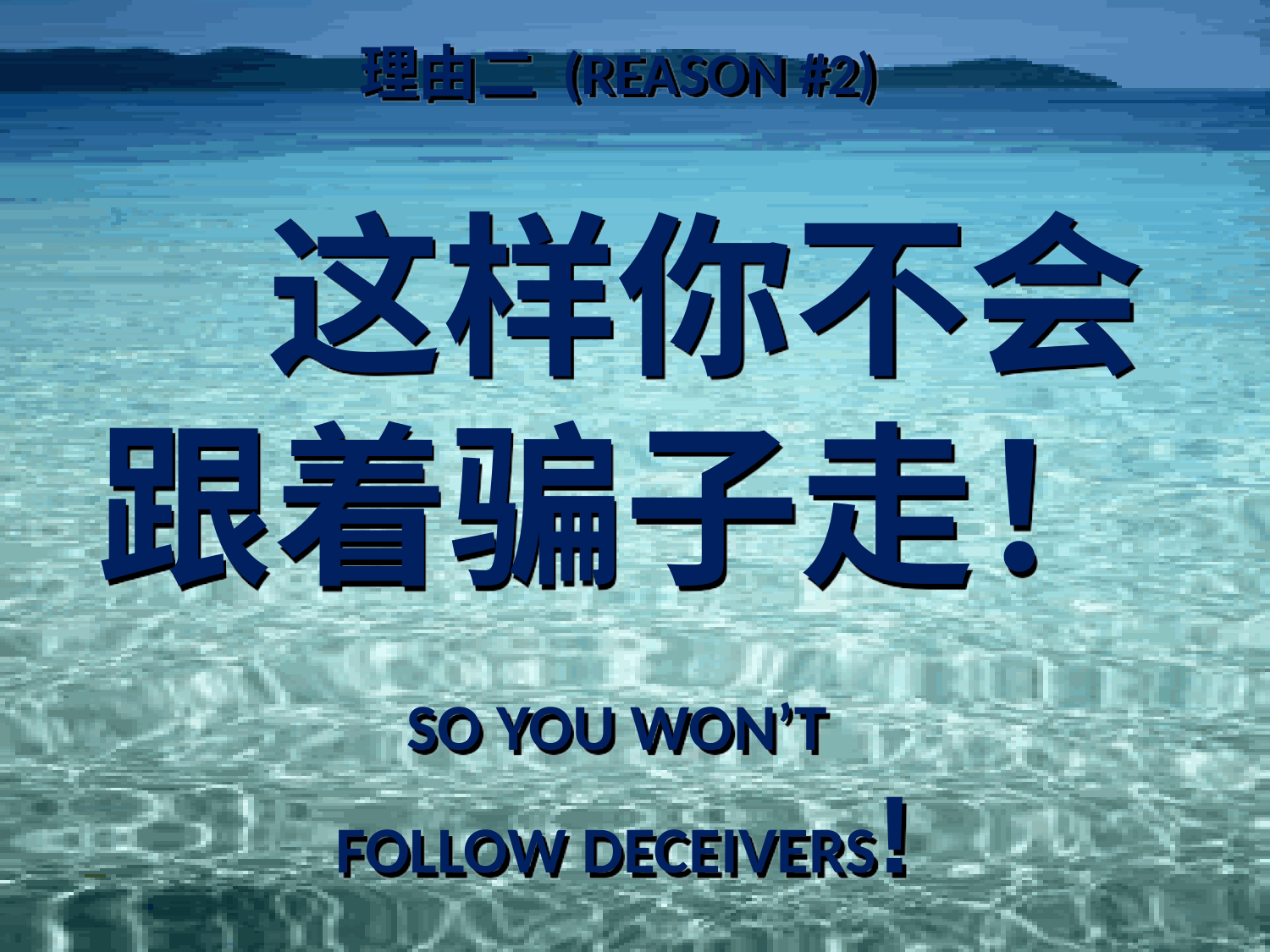

# 理由二 (Reason #2) 这样你不会跟着骗子走！ So you won’t follow deceivers!